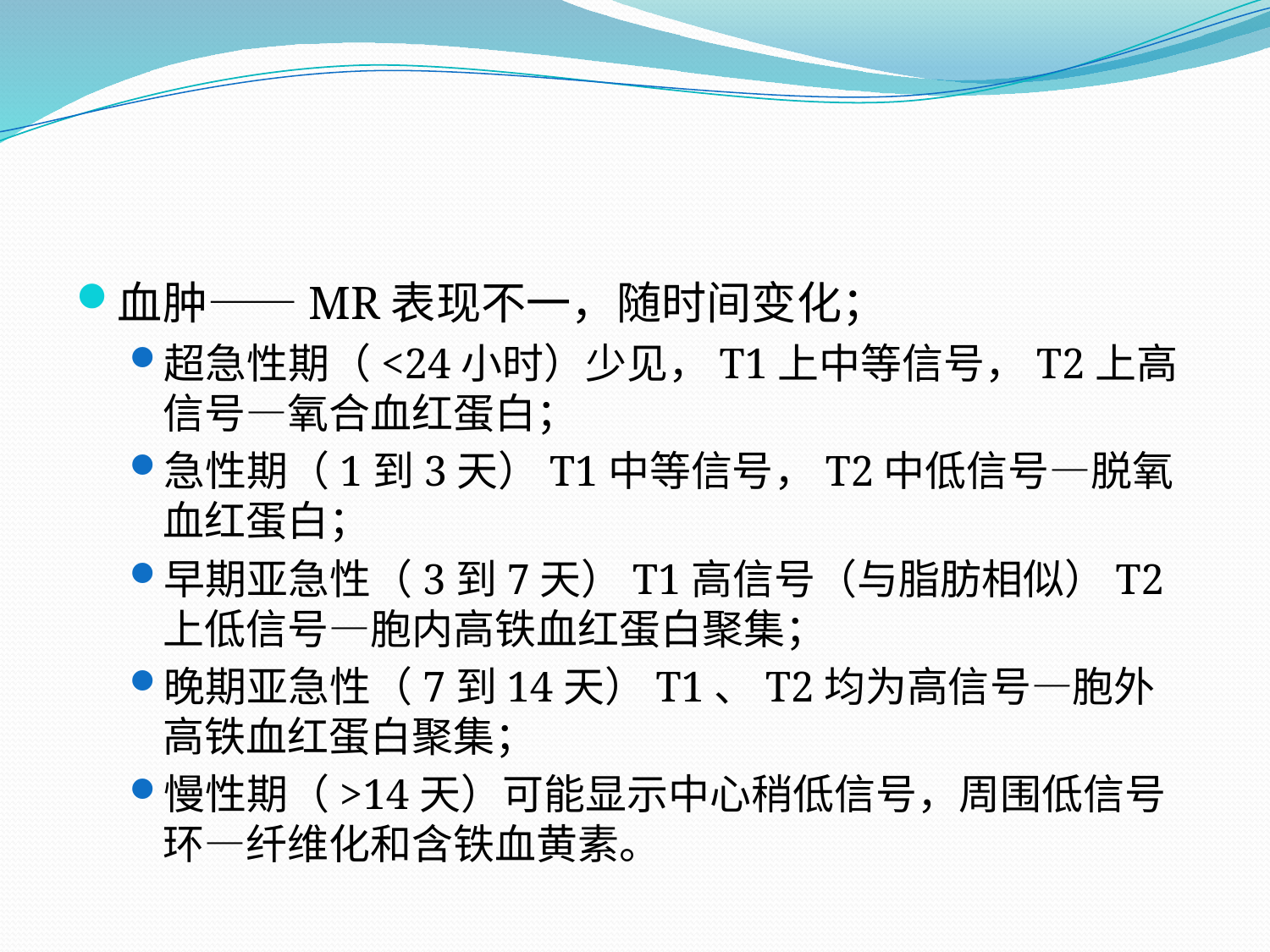

血肿——MR表现不一，随时间变化；
超急性期（<24小时）少见，T1上中等信号，T2上高信号—氧合血红蛋白；
急性期（1到3天）T1中等信号，T2中低信号—脱氧血红蛋白；
早期亚急性（3到7天）T1高信号（与脂肪相似）T2上低信号—胞内高铁血红蛋白聚集；
晚期亚急性（7到14天）T1、T2均为高信号—胞外高铁血红蛋白聚集；
慢性期（>14天）可能显示中心稍低信号，周围低信号环—纤维化和含铁血黄素。